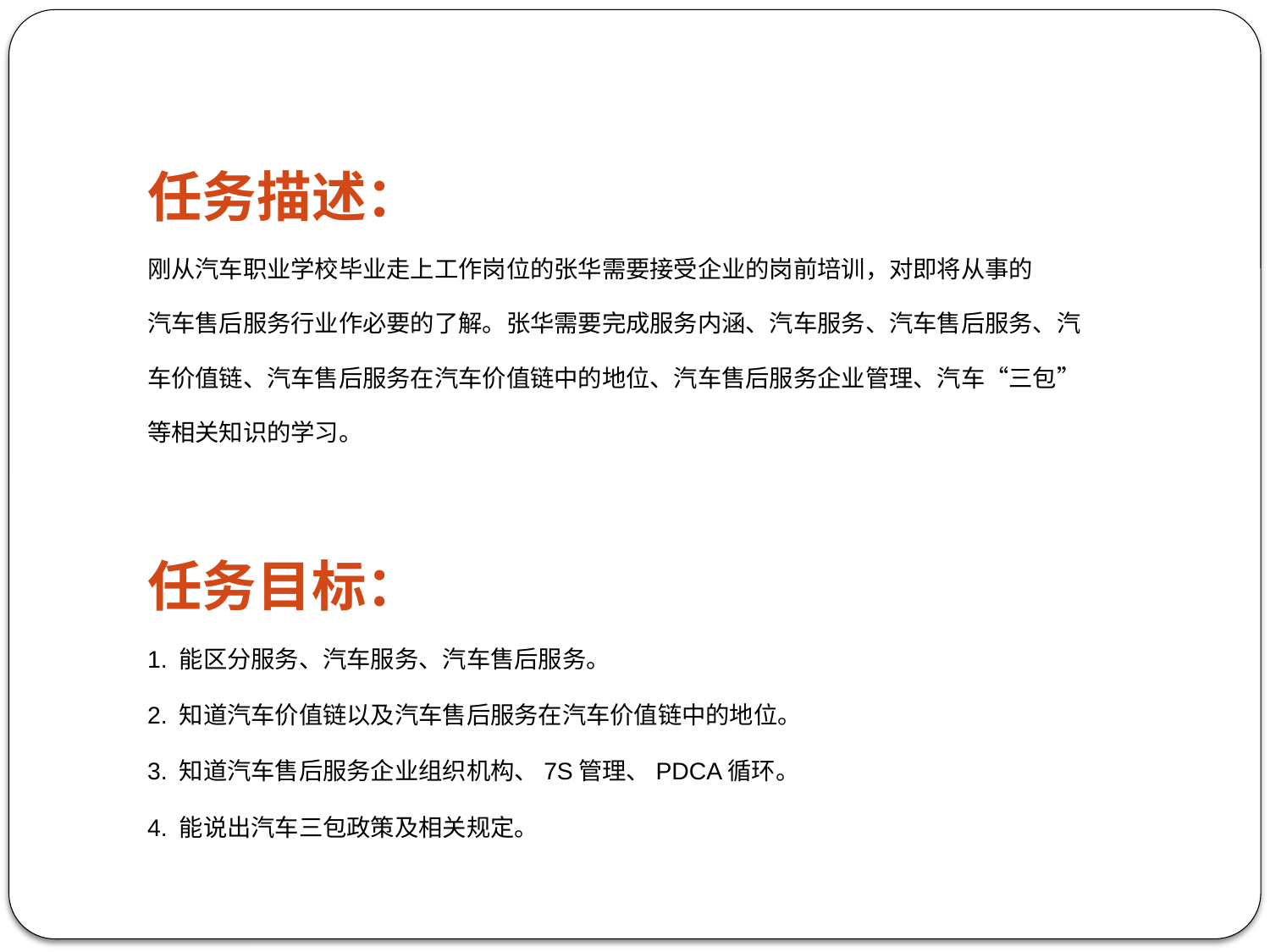

任务描述：
刚从汽车职业学校毕业走上工作岗位的张华需要接受企业的岗前培训，对即将从事的
汽车售后服务行业作必要的了解。张华需要完成服务内涵、汽车服务、汽车售后服务、汽
车价值链、汽车售后服务在汽车价值链中的地位、汽车售后服务企业管理、汽车“三包”
等相关知识的学习。

任务目标：
1. 能区分服务、汽车服务、汽车售后服务。
2. 知道汽车价值链以及汽车售后服务在汽车价值链中的地位。
3. 知道汽车售后服务企业组织机构、7S管理、PDCA循环。
4. 能说出汽车三包政策及相关规定。